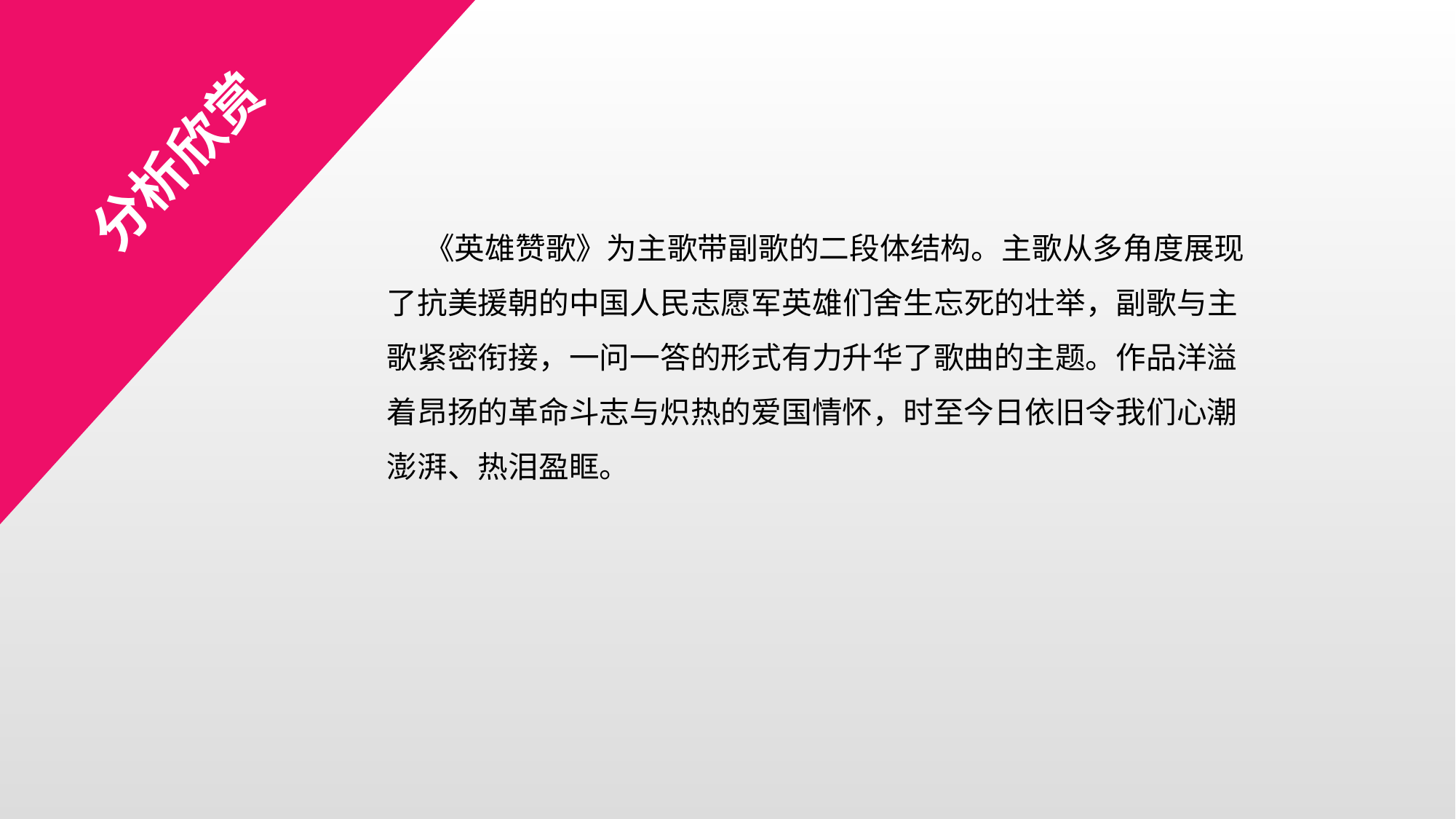

分析欣赏
     《英雄赞歌》为主歌带副歌的二段体结构。主歌从多角度展现了抗美援朝的中国人民志愿军英雄们舍生忘死的壮举，副歌与主歌紧密衔接，一问一答的形式有力升华了歌曲的主题。作品洋溢着昂扬的革命斗志与炽热的爱国情怀，时至今日依旧令我们心潮澎湃、热泪盈眶。